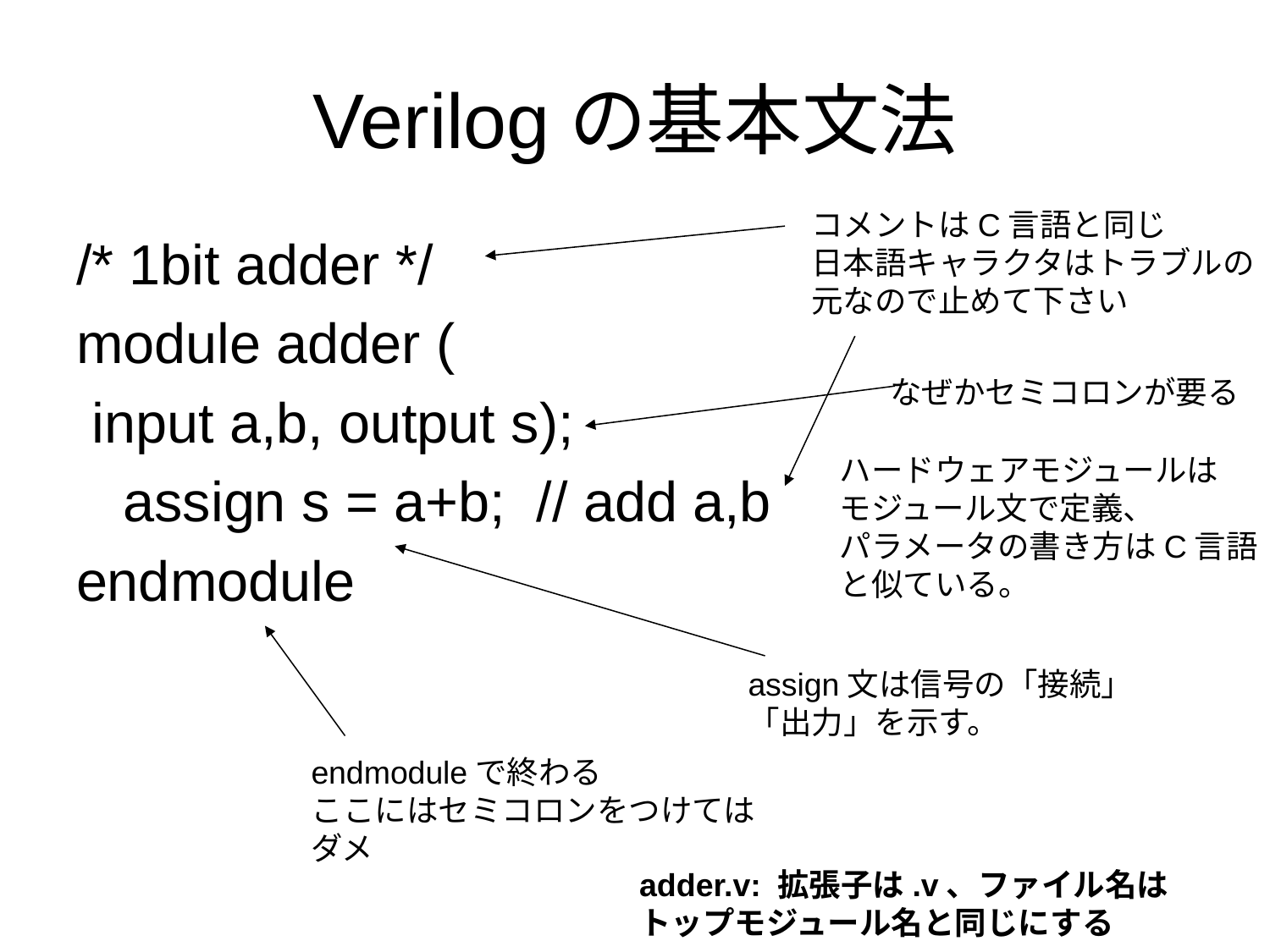

# Verilogの基本文法
コメントはC言語と同じ
日本語キャラクタはトラブルの
元なので止めて下さい
/* 1bit adder */
module adder (
 input a,b, output s);
   assign s = a+b;  // add a,b
endmodule

なぜかセミコロンが要る

ハードウェアモジュールは
モジュール文で定義、
パラメータの書き方はC言語
と似ている。

assign文は信号の「接続」
「出力」を示す。
endmoduleで終わる
ここにはセミコロンをつけては
ダメ
adder.v: 拡張子は.v、ファイル名は
トップモジュール名と同じにする